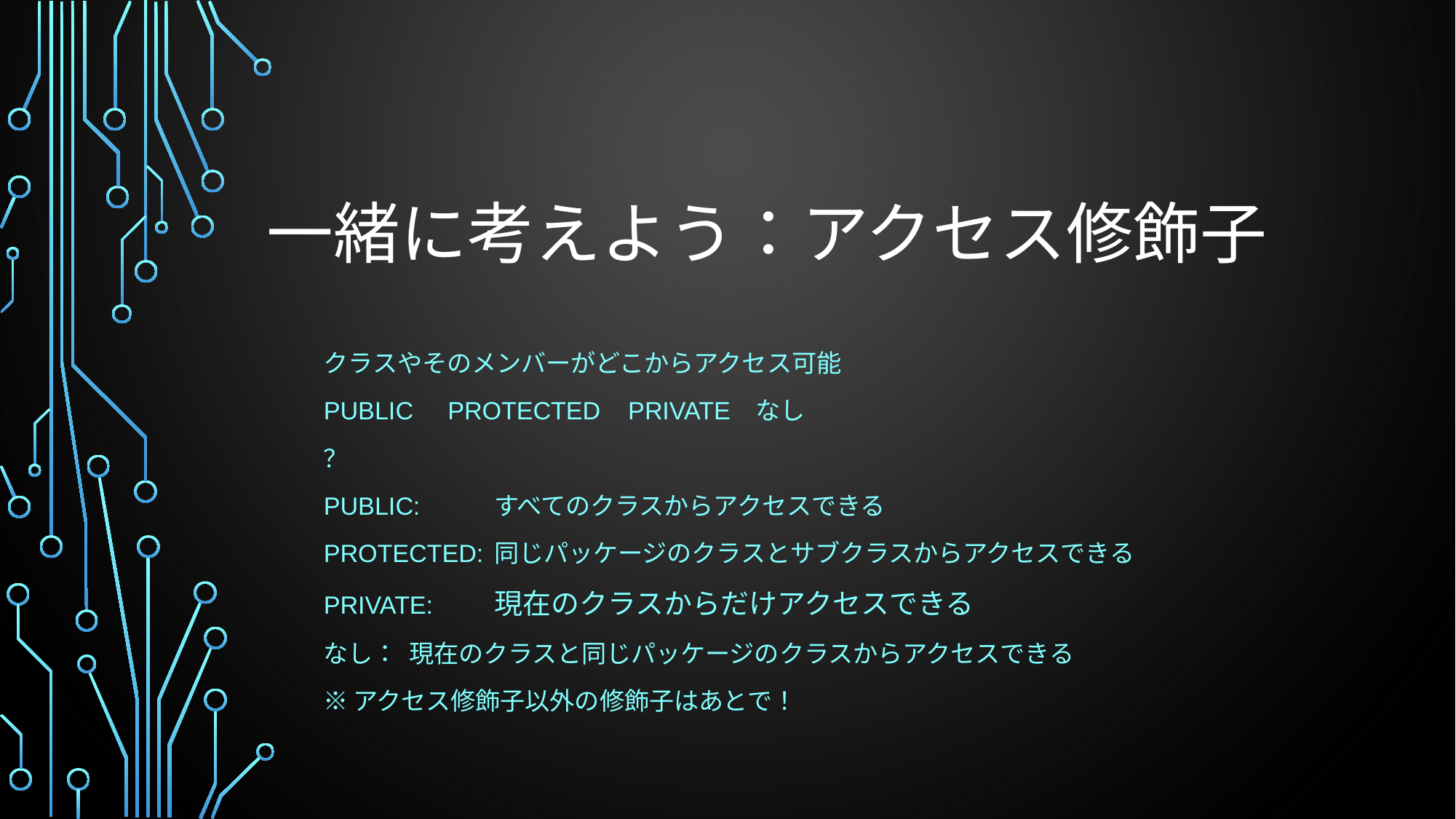

# 一緒に考えよう：アクセス修飾子
クラスやそのメンバーがどこからアクセス可能
public     protected    private   なし
？
Public:		すべてのクラスからアクセスできる
Protected:	同じパッケージのクラスとサブクラスからアクセスできる
Private:		現在のクラスからだけアクセスできる
なし：		現在のクラスと同じパッケージのクラスからアクセスできる
※アクセス修飾子以外の修飾子はあとで！
7